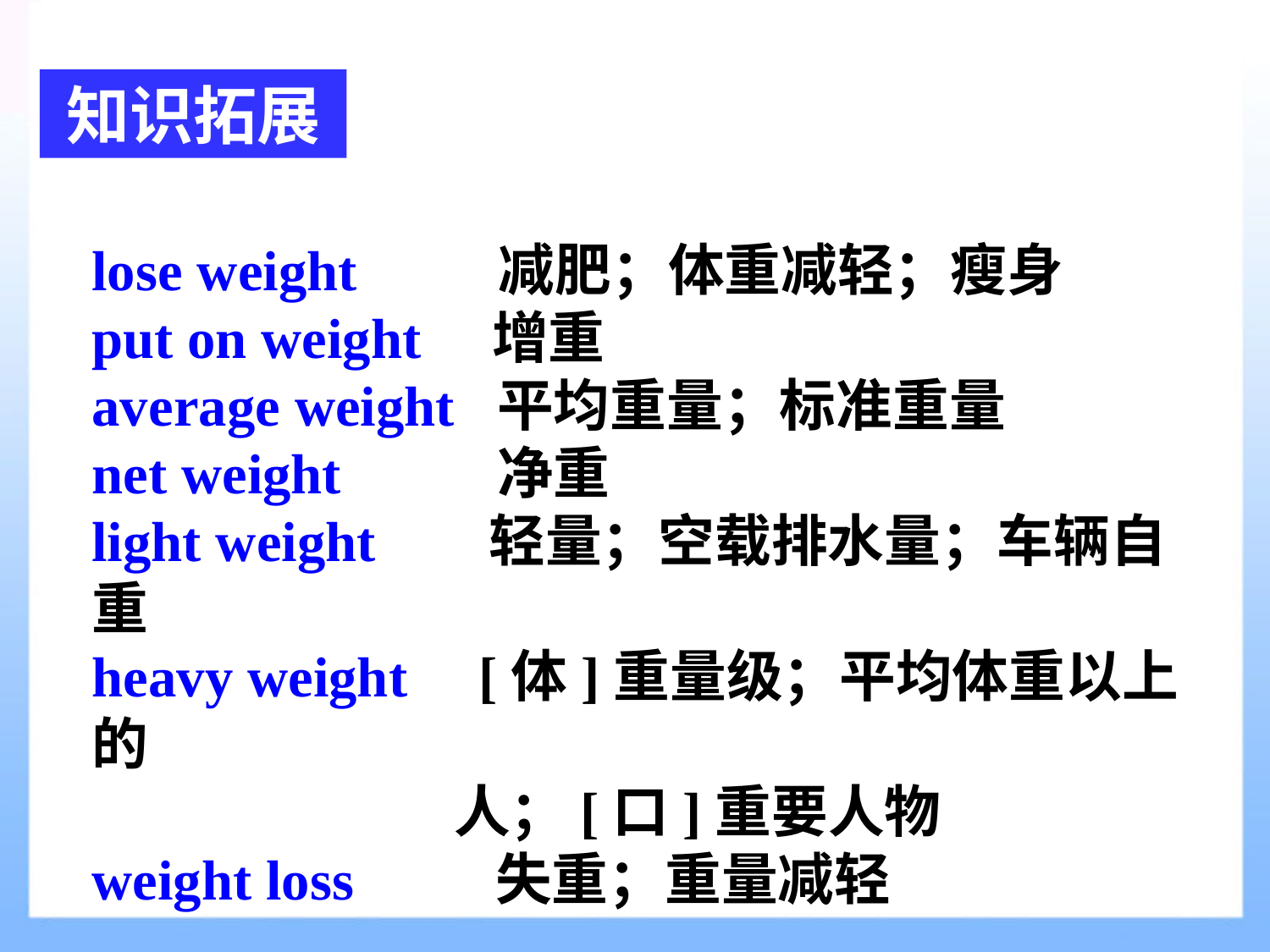

知识拓展
lose weight         减肥；体重减轻；瘦身
put on weight    增重
average weight  平均重量；标准重量
net weight          净重
light weight       轻量；空载排水量；车辆自重
heavy weight     [体]重量级；平均体重以上的
                           人；[口]重要人物
weight loss         失重；重量减轻